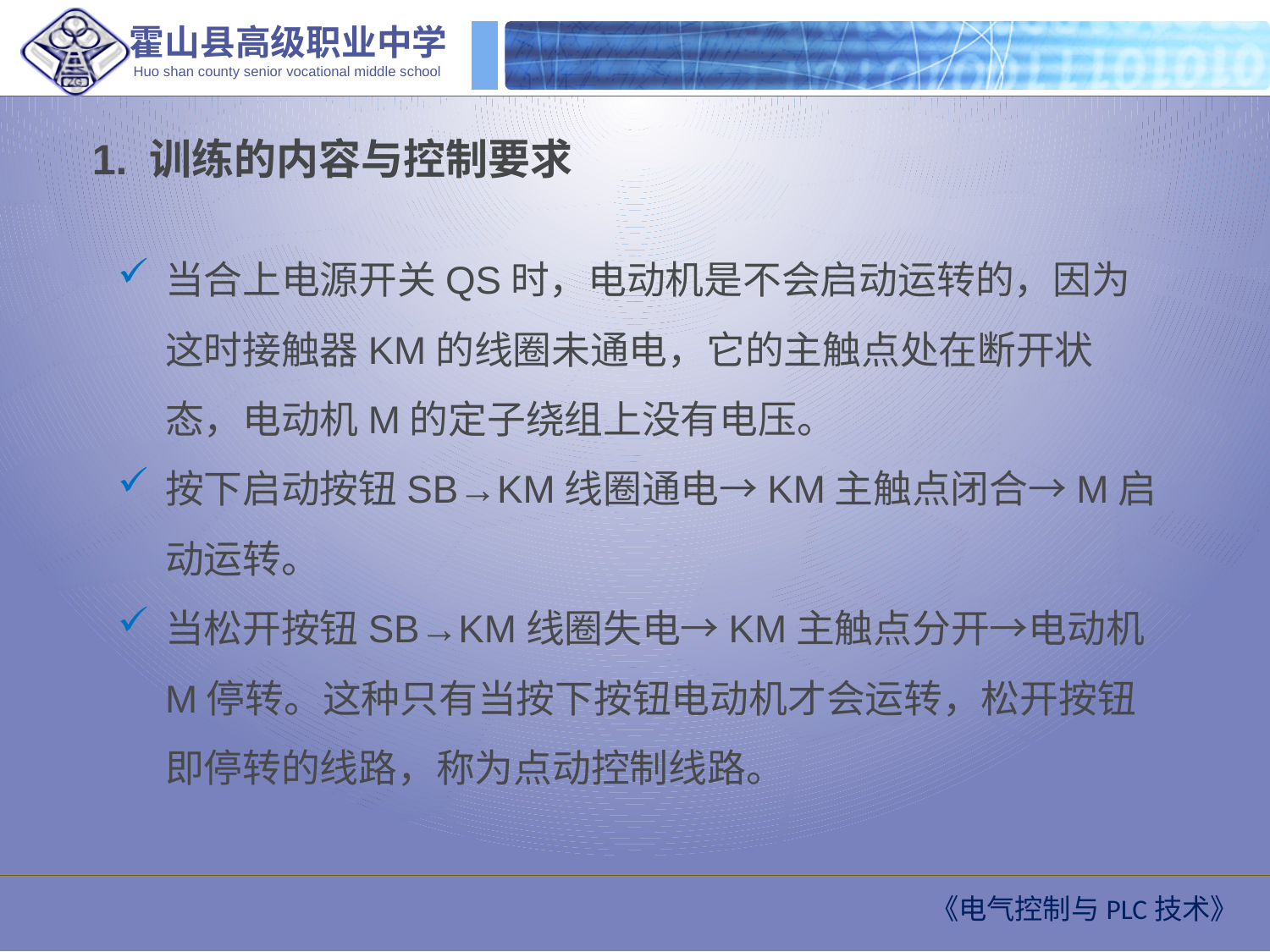

1. 训练的内容与控制要求
当合上电源开关QS时，电动机是不会启动运转的，因为这时接触器KM的线圈未通电，它的主触点处在断开状态，电动机M的定子绕组上没有电压。
按下启动按钮SB→KM线圈通电→KM主触点闭合→M启动运转。
当松开按钮SB→KM线圈失电→KM主触点分开→电动机M停转。这种只有当按下按钮电动机才会运转，松开按钮即停转的线路，称为点动控制线路。